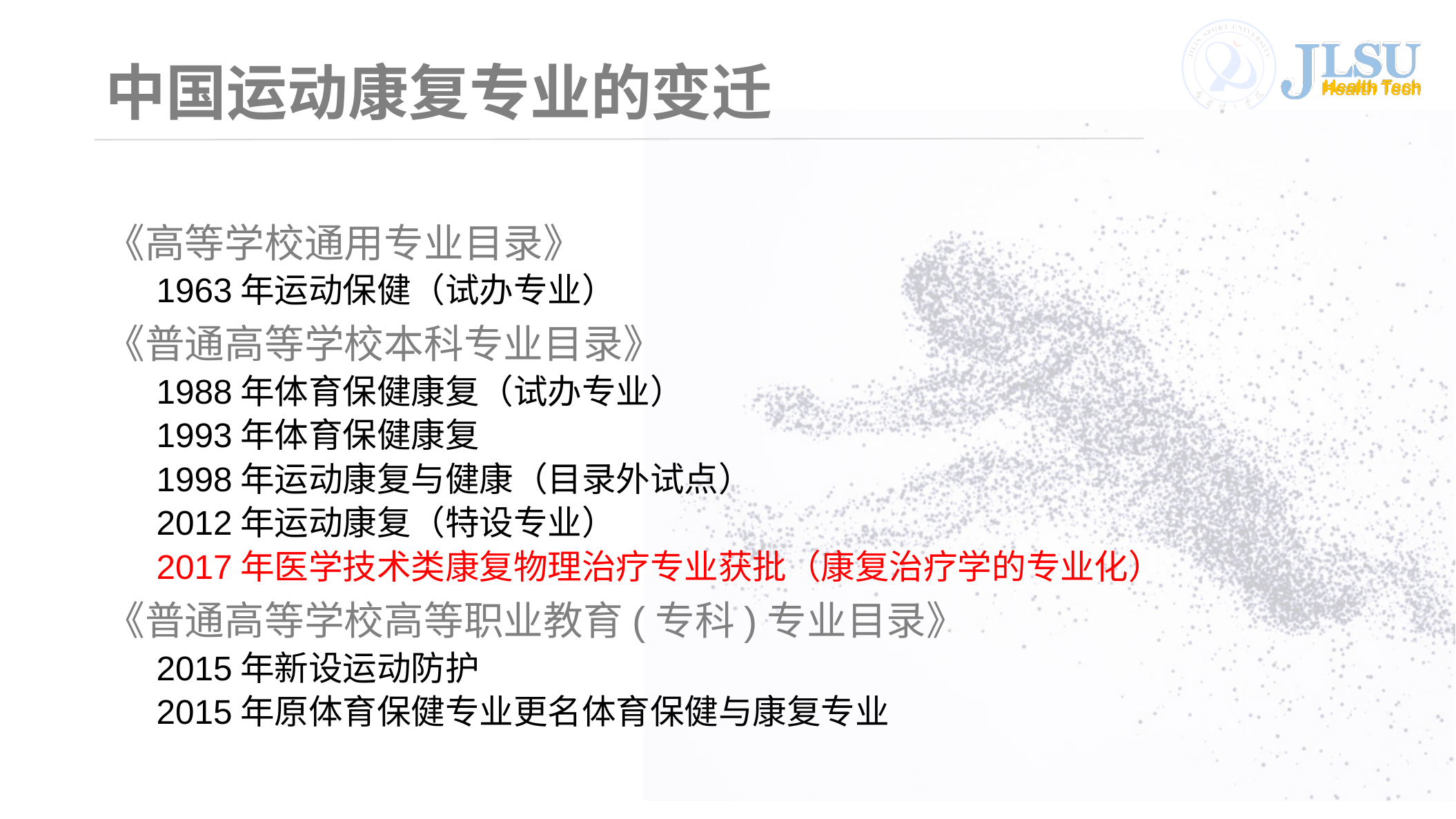

# 中国运动康复专业的变迁
《高等学校通用专业目录》
1963年运动保健（试办专业）
《普通高等学校本科专业目录》
1988年体育保健康复（试办专业）
1993年体育保健康复
1998年运动康复与健康（目录外试点）
2012年运动康复（特设专业）
2017年医学技术类康复物理治疗专业获批（康复治疗学的专业化）
《普通高等学校高等职业教育(专科)专业目录》
2015年新设运动防护
2015年原体育保健专业更名体育保健与康复专业